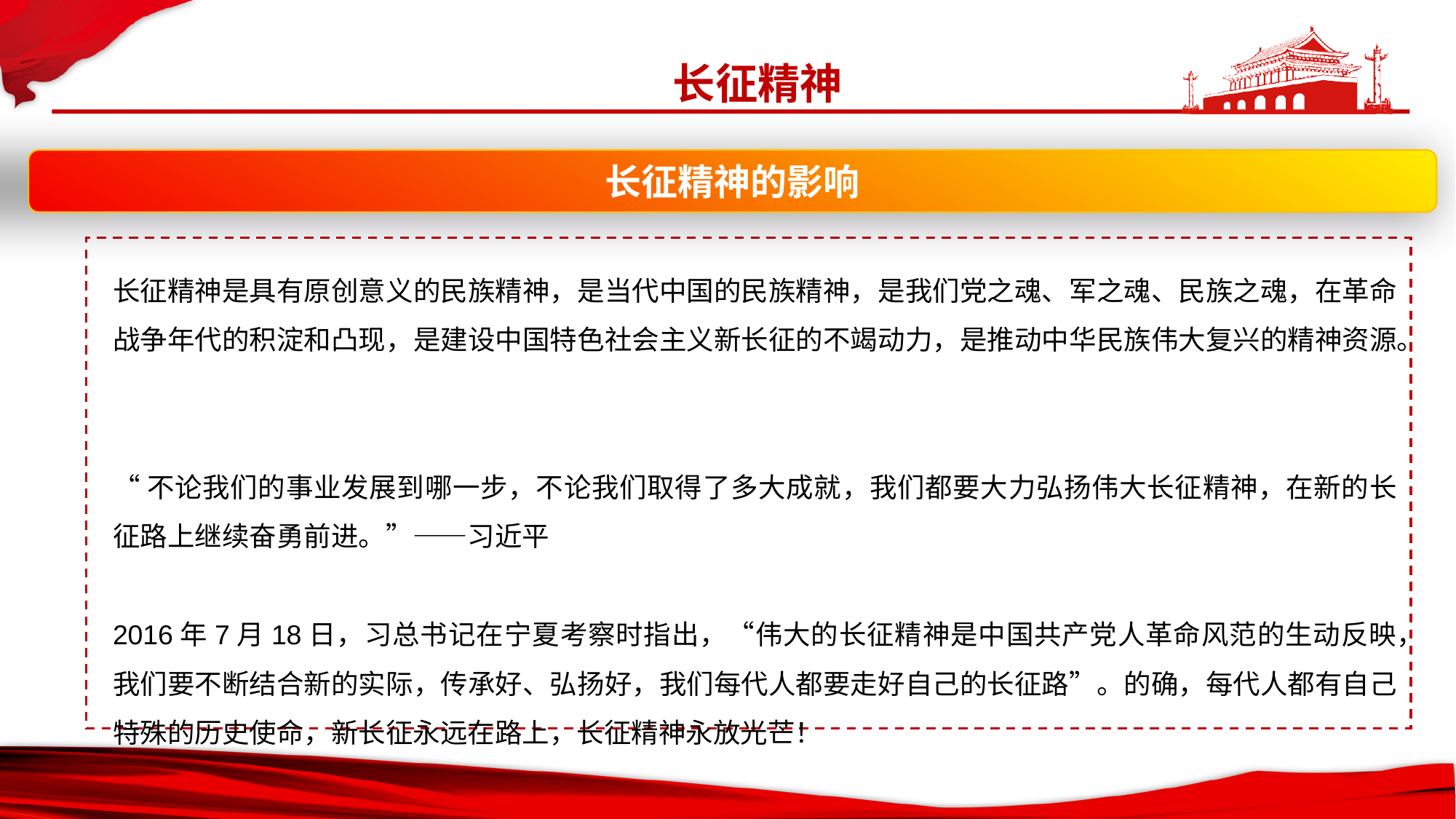

长征精神
长征精神的影响

长征精神是具有原创意义的民族精神，是当代中国的民族精神，是我们党之魂、军之魂、民族之魂，在革命战争年代的积淀和凸现，是建设中国特色社会主义新长征的不竭动力，是推动中华民族伟大复兴的精神资源。

“不论我们的事业发展到哪一步，不论我们取得了多大成就，我们都要大力弘扬伟大长征精神，在新的长征路上继续奋勇前进。”——习近平

2016年7月18日，习总书记在宁夏考察时指出，“伟大的长征精神是中国共产党人革命风范的生动反映，我们要不断结合新的实际，传承好、弘扬好，我们每代人都要走好自己的长征路”。的确，每代人都有自己特殊的历史使命，新长征永远在路上，长征精神永放光芒！